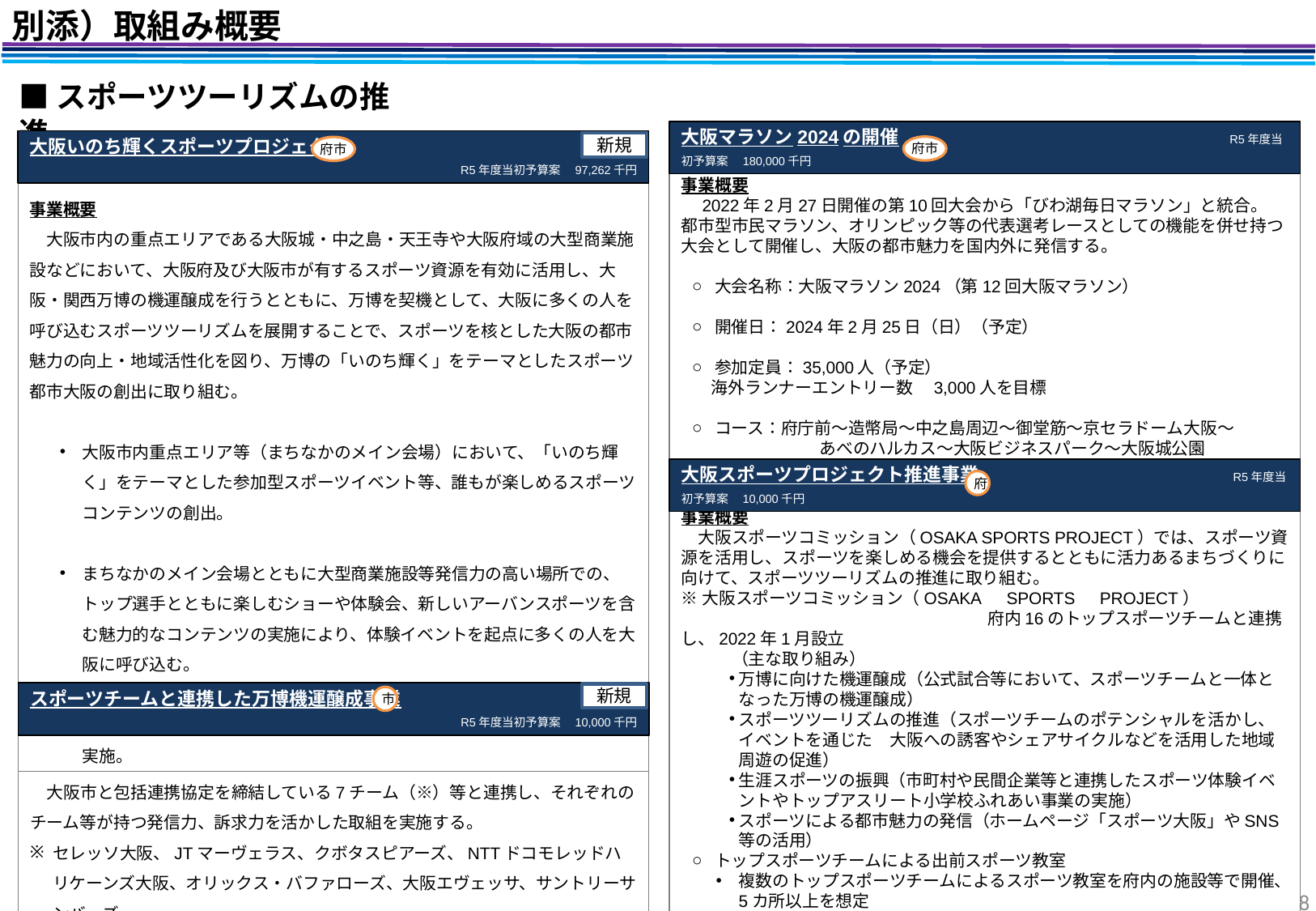

別添）取組み概要
■スポーツツーリズムの推進
大阪いのち輝くスポーツプロジェクト
R5年度当初予算案　97,262千円
大阪マラソン2024の開催　　　　　　　　　　　　　　　　　　　　    R5年度当初予算案　180,000千円
新規
府市

府市

事業概要
　2022年2月27日開催の第10回大会から「びわ湖毎日マラソン」と統合。
都市型市民マラソン、オリンピック等の代表選考レースとしての機能を併せ持つ大会として開催し、大阪の都市魅力を国内外に発信する。

大会名称：大阪マラソン2024（第12回大阪マラソン）

開催日：2024年2月25日（日）（予定）

参加定員：35,000人（予定）
    海外ランナーエントリー数　3,000人を目標

コース：府庁前～造幣局～中之島周辺～御堂筋～京セラドーム大阪～
　　　　　　　　 あべのハルカス～大阪ビジネスパーク～大阪城公園
事業概要
　大阪市内の重点エリアである大阪城・中之島・天王寺や大阪府域の大型商業施設などにおいて、大阪府及び大阪市が有するスポーツ資源を有効に活用し、大阪・関西万博の機運醸成を行うとともに、万博を契機として、大阪に多くの人を呼び込むスポーツツーリズムを展開することで、スポーツを核とした大阪の都市魅力の向上・地域活性化を図り、万博の「いのち輝く」をテーマとしたスポーツ都市大阪の創出に取り組む。

大阪市内重点エリア等（まちなかのメイン会場）において、「いのち輝く」をテーマとした参加型スポーツイベント等、誰もが楽しめるスポーツコンテンツの創出。

まちなかのメイン会場とともに大型商業施設等発信力の高い場所での、トップ選手とともに楽しむショーや体験会、新しいアーバンスポーツを含む魅力的なコンテンツの実施により、体験イベントを起点に多くの人を大阪に呼び込む。

市町村施設と連携し、アーバンスポーツ等の魅力を伝える体験出前事業を実施。
大阪スポーツプロジェクト推進事業　　　　　　　　　　　　　　　　　　　　　  R5年度当初予算案　10,000千円
府
事業概要
　大阪スポーツコミッション（OSAKA SPORTS PROJECT）では、スポーツ資源を活用し、スポーツを楽しめる機会を提供するとともに活力あるまちづくりに向けて、スポーツツーリズムの推進に取り組む。
※大阪スポーツコミッション（OSAKA　SPORTS　PROJECT）
　　　　 　　　　　　　　　　　　　　府内16のトップスポーツチームと連携し、2022年1月設立
　　　（主な取り組み）
万博に向けた機運醸成（公式試合等において、スポーツチームと一体となった万博の機運醸成）
スポーツツーリズムの推進（スポーツチームのポテンシャルを活かし、イベントを通じた　大阪への誘客やシェアサイクルなどを活用した地域周遊の促進）
生涯スポーツの振興（市町村や民間企業等と連携したスポーツ体験イベントやトップアスリート小学校ふれあい事業の実施）
スポーツによる都市魅力の発信（ホームページ「スポーツ大阪」やSNS等の活用）
トップスポーツチームによる出前スポーツ教室
複数のトップスポーツチームによるスポーツ教室を府内の施設等で開催、5カ所以上を想定
スポーツ庁補助事業「スポーツによる地域振興・まちづくり担い手育成総合支援事業　（地域SC経営多角化支援事業）」
スポーツチームと連携した万博機運醸成事業
R5年度当初予算案　10,000千円
新規
市
事業概要
　大阪市と包括連携協定を締結している7チーム（※）等と連携し、それぞれのチーム等が持つ発信力、訴求力を活かした取組を実施する。
セレッソ大阪、JTマーヴェラス、クボタスピアーズ、NTTドコモレッドハリケーンズ大阪、オリックス・バファローズ、大阪エヴェッサ、サントリーサンバーズ
8